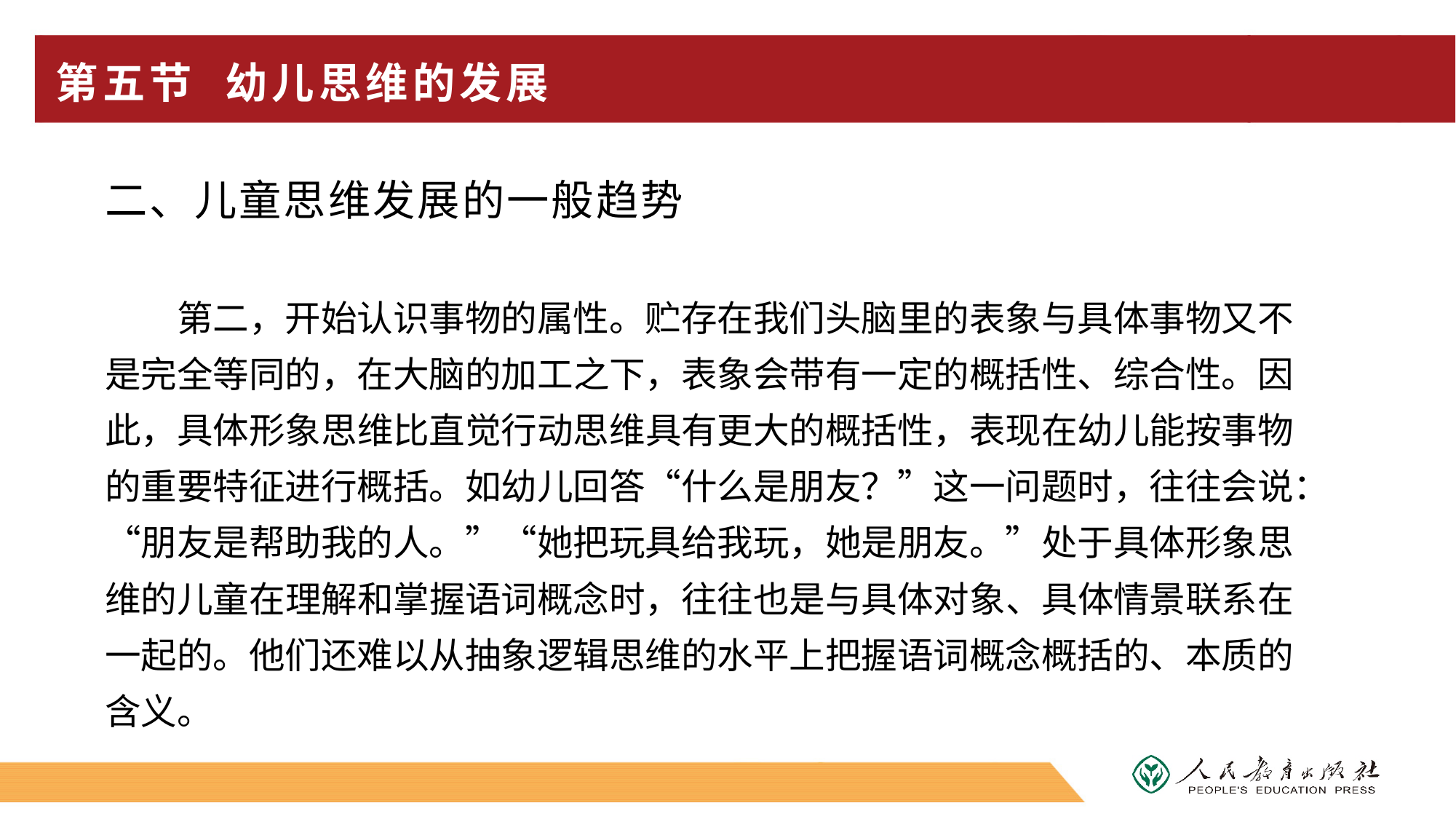

# 第五节  幼儿思维的发展
二、儿童思维发展的一般趋势
第二，开始认识事物的属性。贮存在我们头脑里的表象与具体事物又不是完全等同的，在大脑的加工之下，表象会带有一定的概括性、综合性。因此，具体形象思维比直觉行动思维具有更大的概括性，表现在幼儿能按事物的重要特征进行概括。如幼儿回答“什么是朋友？”这一问题时，往往会说：“朋友是帮助我的人。”“她把玩具给我玩，她是朋友。”处于具体形象思维的儿童在理解和掌握语词概念时，往往也是与具体对象、具体情景联系在一起的。他们还难以从抽象逻辑思维的水平上把握语词概念概括的、本质的含义。